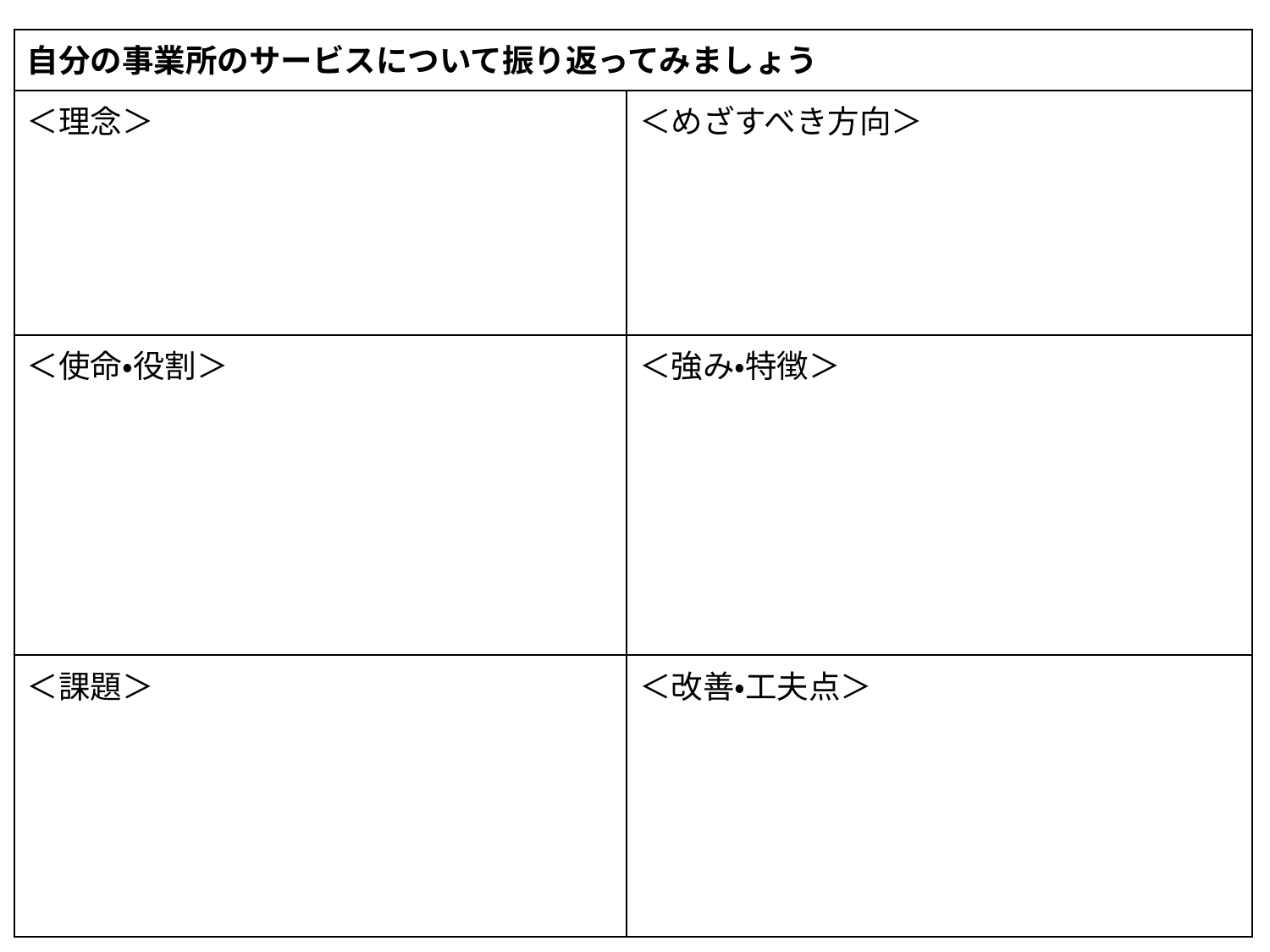

| 自分の事業所のサービスについて振り返ってみましょう |  |
| --- | --- |
| ＜理念＞ | ＜めざすべき方向＞ |
| ＜使命・役割＞ | ＜強み・特徴＞ |
| ＜課題＞ | ＜改善・工夫点＞ |